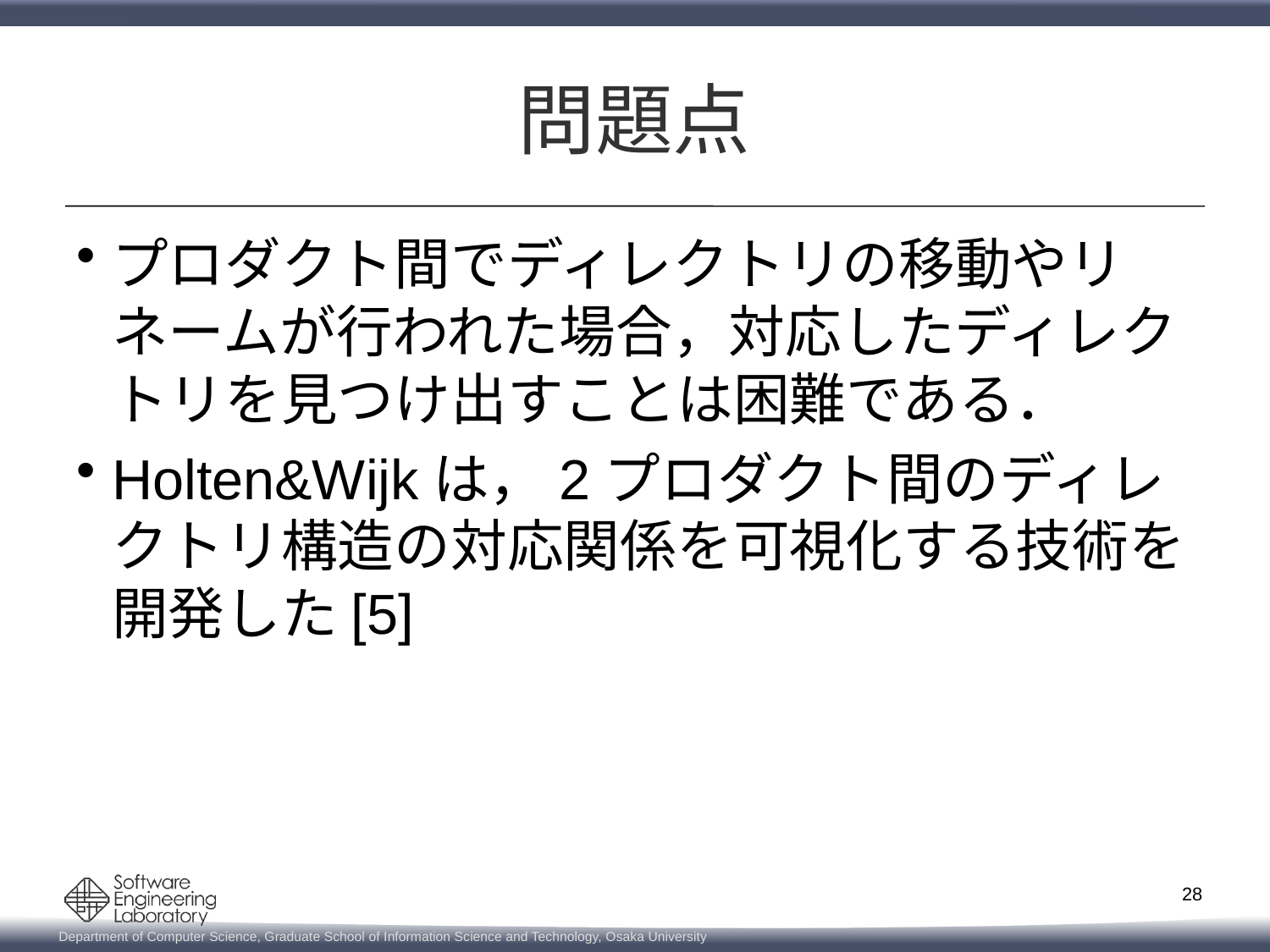

# 問題点
プロダクト間でディレクトリの移動やリネームが行われた場合，対応したディレクトリを見つけ出すことは困難である．
Holten&Wijkは，2プロダクト間のディレクトリ構造の対応関係を可視化する技術を開発した[5]
28